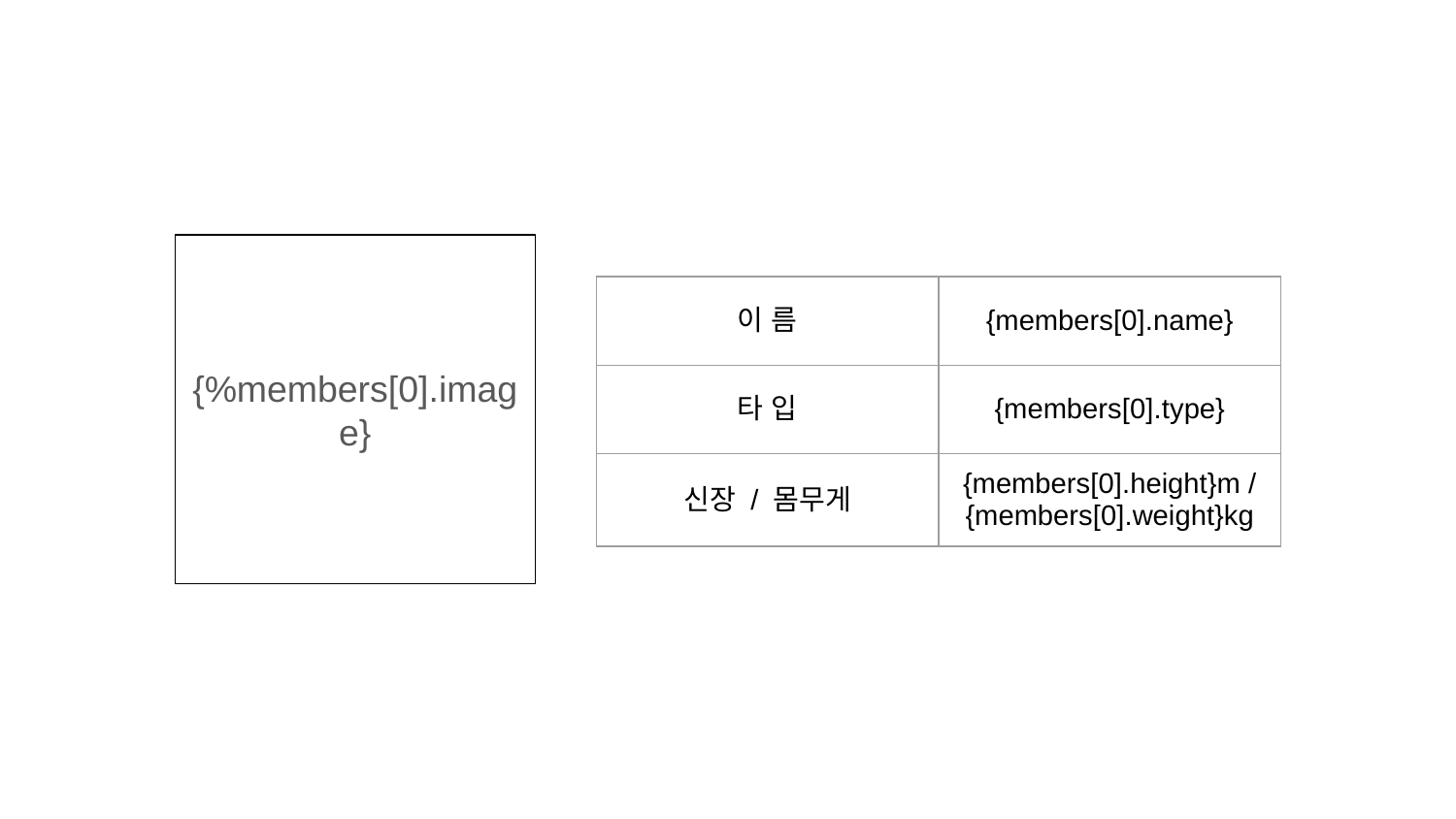

{%members[0].image}
| 이 름 | {members[0].name} |
| --- | --- |
| 타 입 | {members[0].type} |
| 신장 / 몸무게 | {members[0].height}m / {members[0].weight}kg |